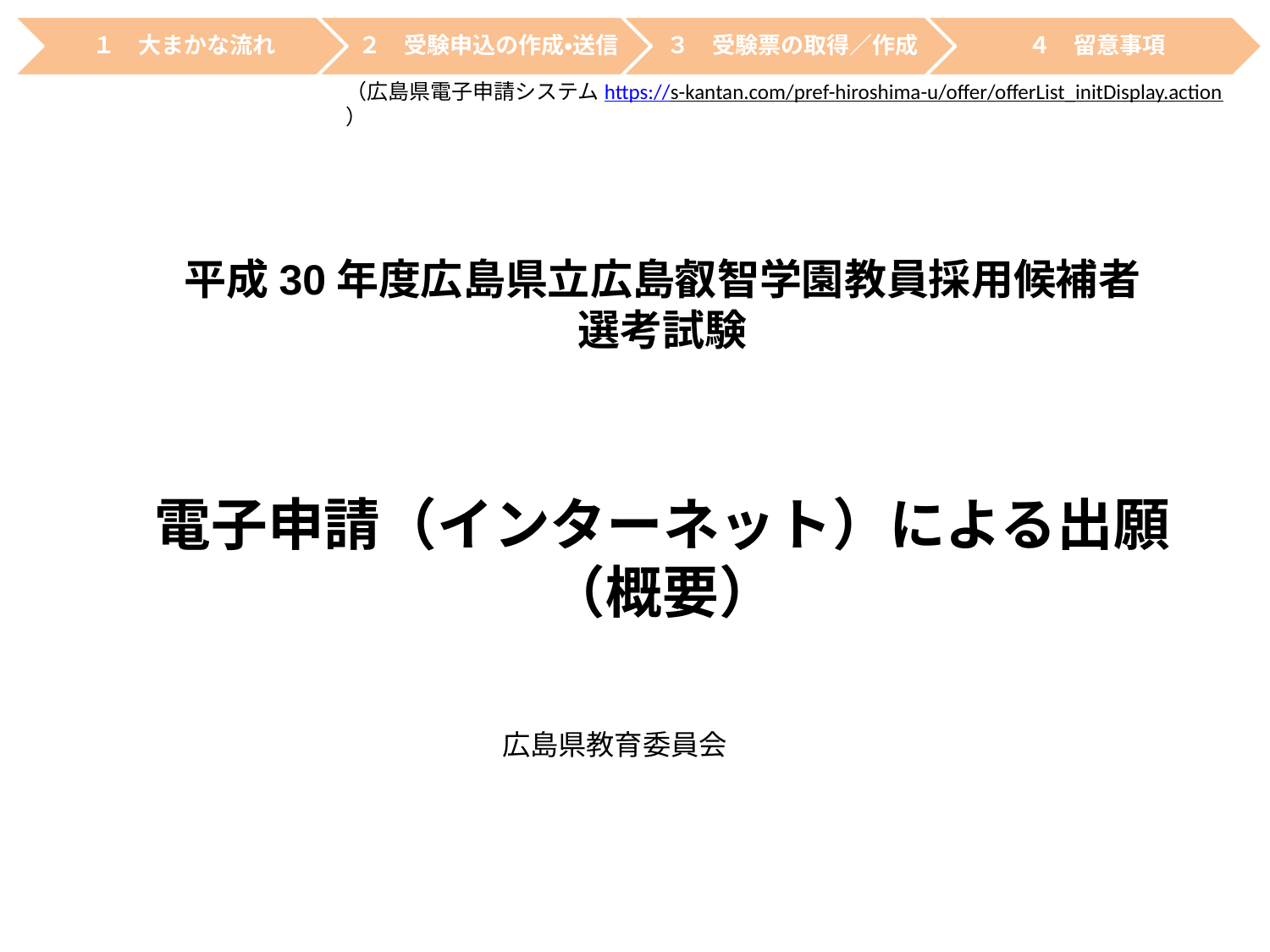

１　大まかな流れ
２　受験申込の作成・送信
３　受験票の取得／作成
４　留意事項

（広島県電子申請システムhttps://s-kantan.com/pref-hiroshima-u/offer/offerList_initDisplay.action）
平成30年度広島県立広島叡智学園教員採用候補者
選考試験

電子申請（インターネット）による出願（概要）
広島県教育委員会